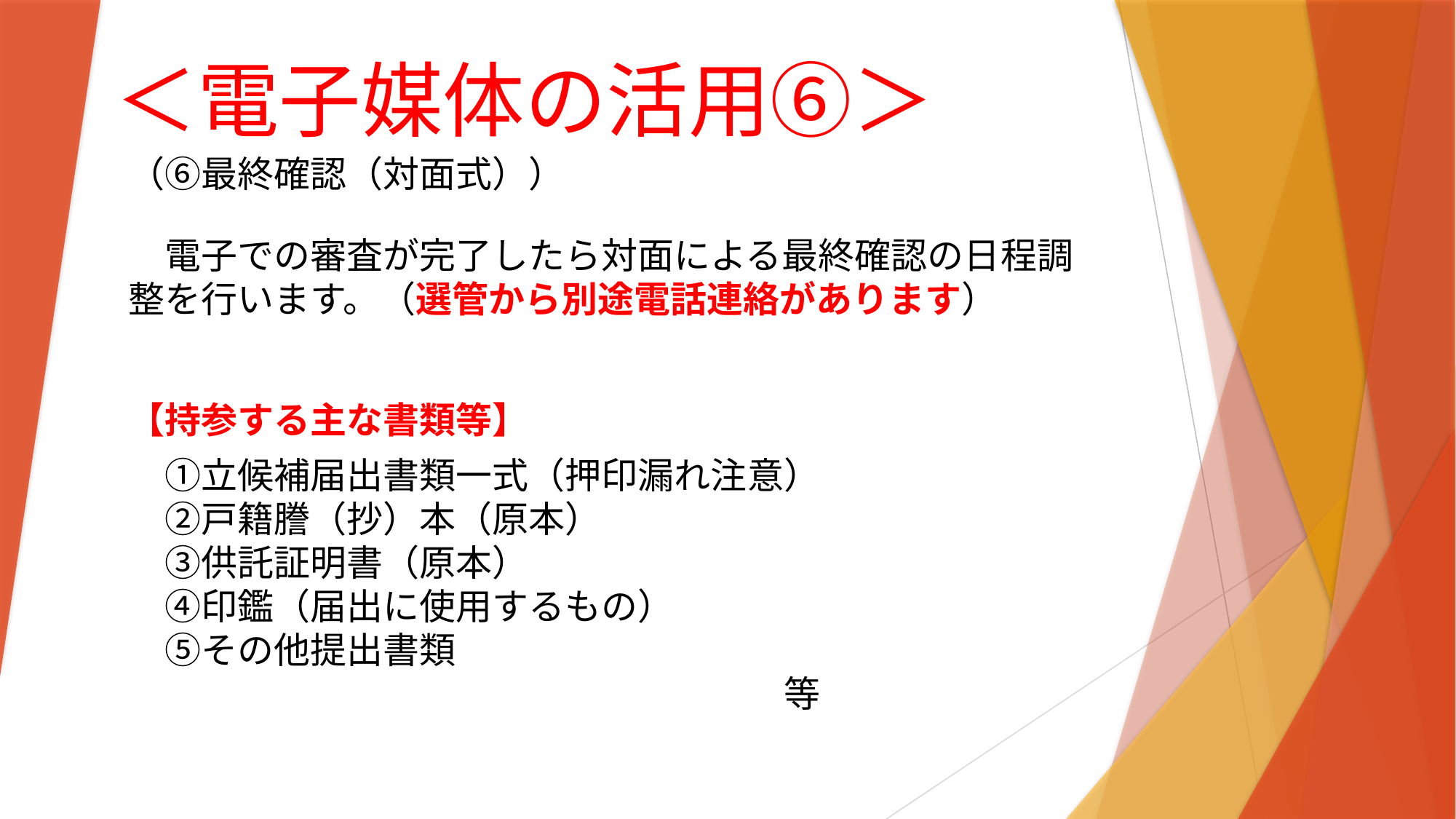

# ＜電子媒体の活用⑥＞
（⑥最終確認（対面式））
　電子での審査が完了したら対面による最終確認の日程調整を行います。（選管から別途電話連絡があります）
【持参する主な書類等】
　①立候補届出書類一式（押印漏れ注意）
　②戸籍謄（抄）本（原本）
　③供託証明書（原本）
　④印鑑（届出に使用するもの）
　⑤その他提出書類
　　　　　　　　　　　　　　　　　　等